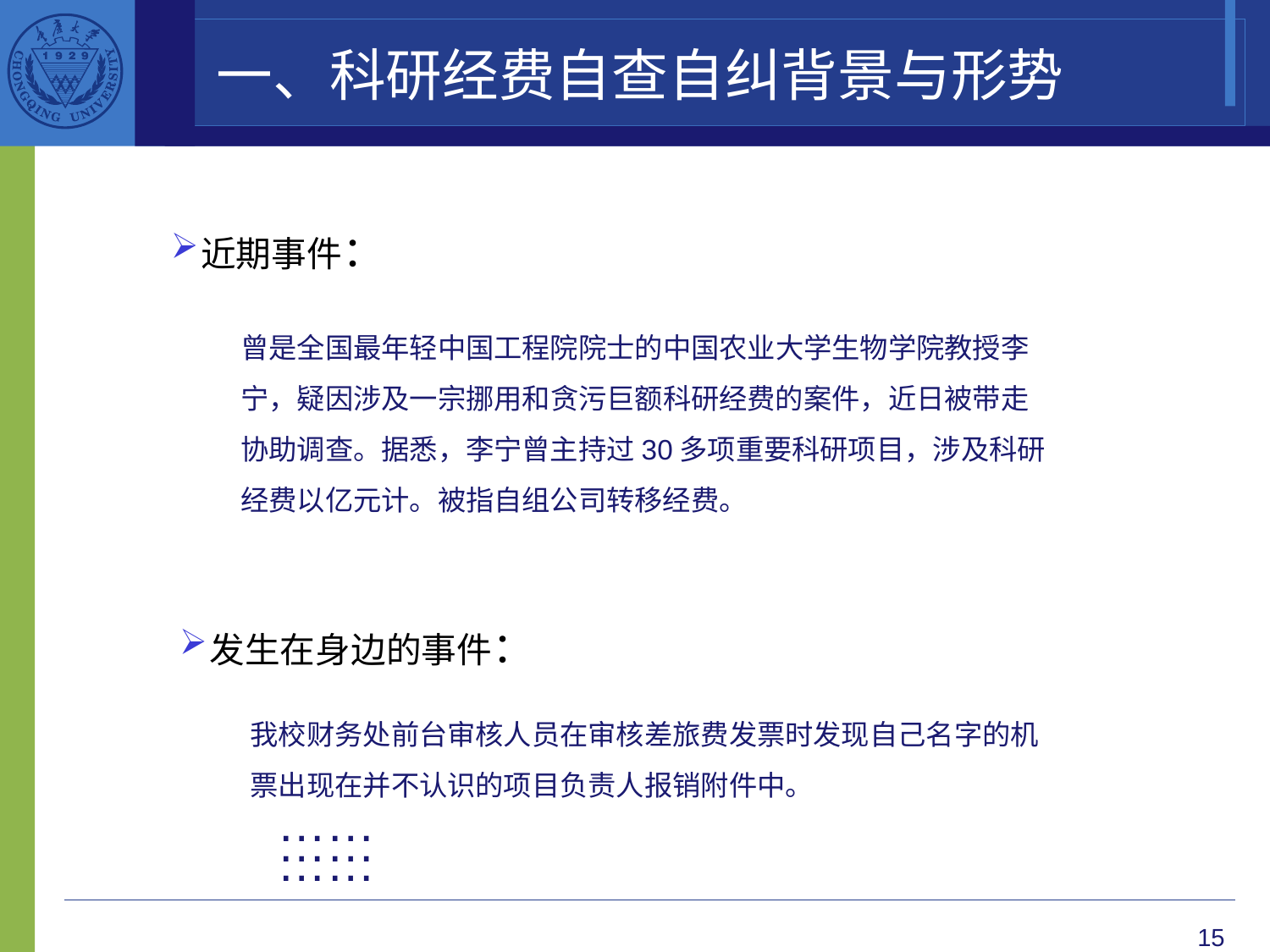

一、科研经费自查自纠背景与形势
近期事件：
曾是全国最年轻中国工程院院士的中国农业大学生物学院教授李宁，疑因涉及一宗挪用和贪污巨额科研经费的案件，近日被带走协助调查。据悉，李宁曾主持过30多项重要科研项目，涉及科研经费以亿元计。被指自组公司转移经费。

发生在身边的事件：
我校财务处前台审核人员在审核差旅费发票时发现自己名字的机票出现在并不认识的项目负责人报销附件中。
……
……
……
15